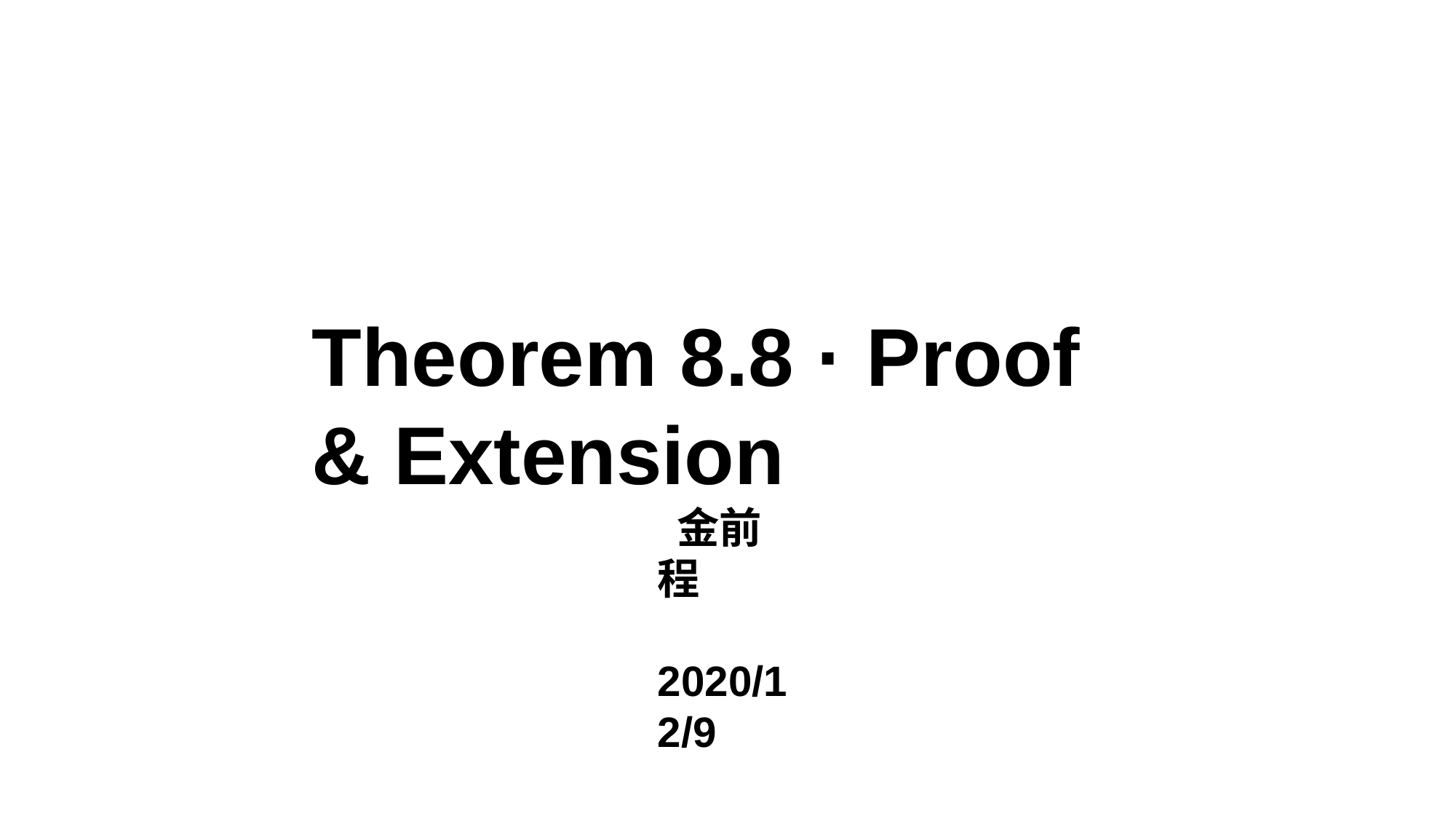

Theorem 8.8 · Proof  & Extension
 金前程
 2020/12/9